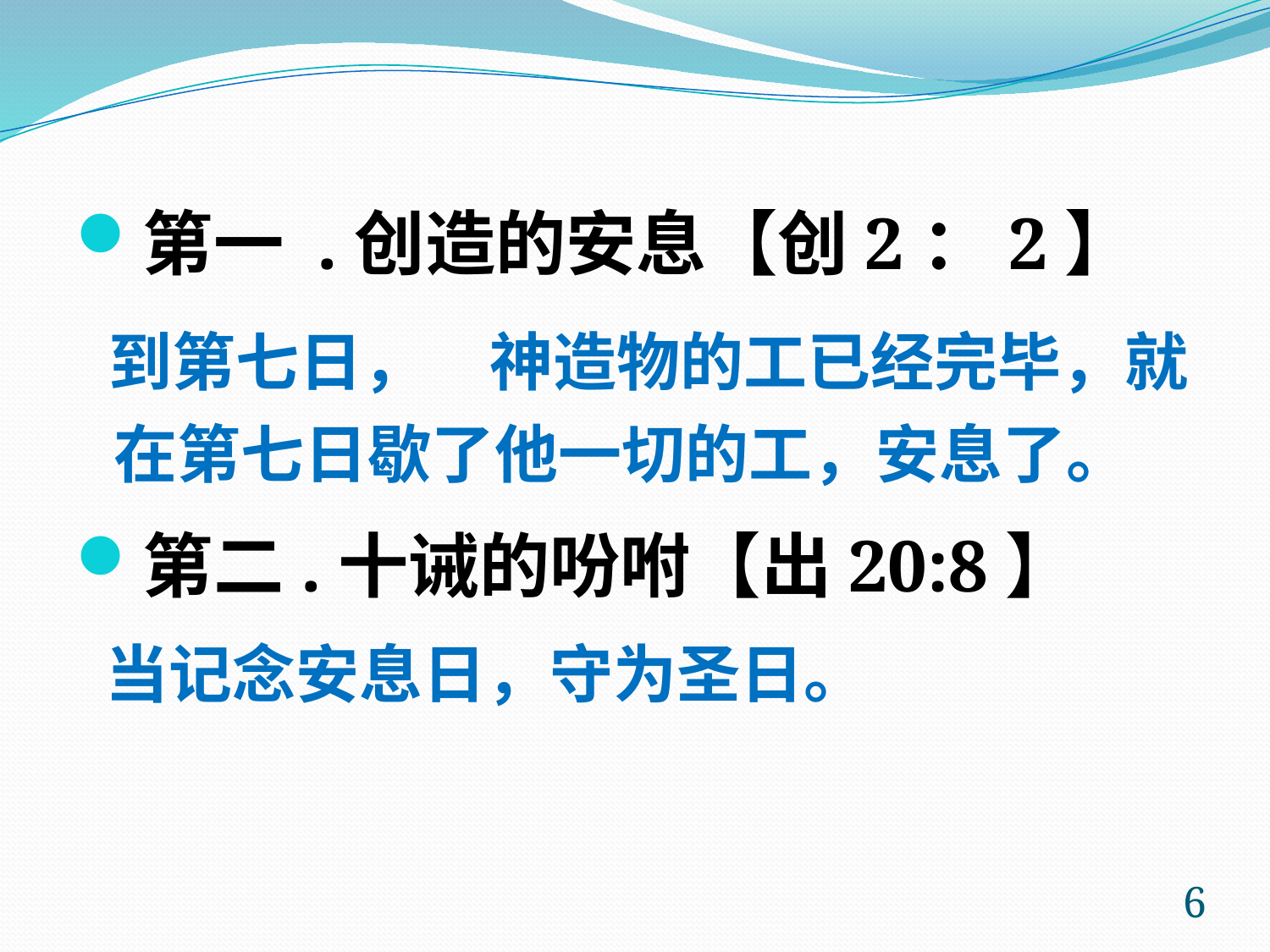

第一 .创造的安息【创2：2】
 到第七日，　神造物的工已经完毕，就在第七日歇了他一切的工，安息了。
第二.十诫的吩咐【出20:8】
 当记念安息日，守为圣日。
6